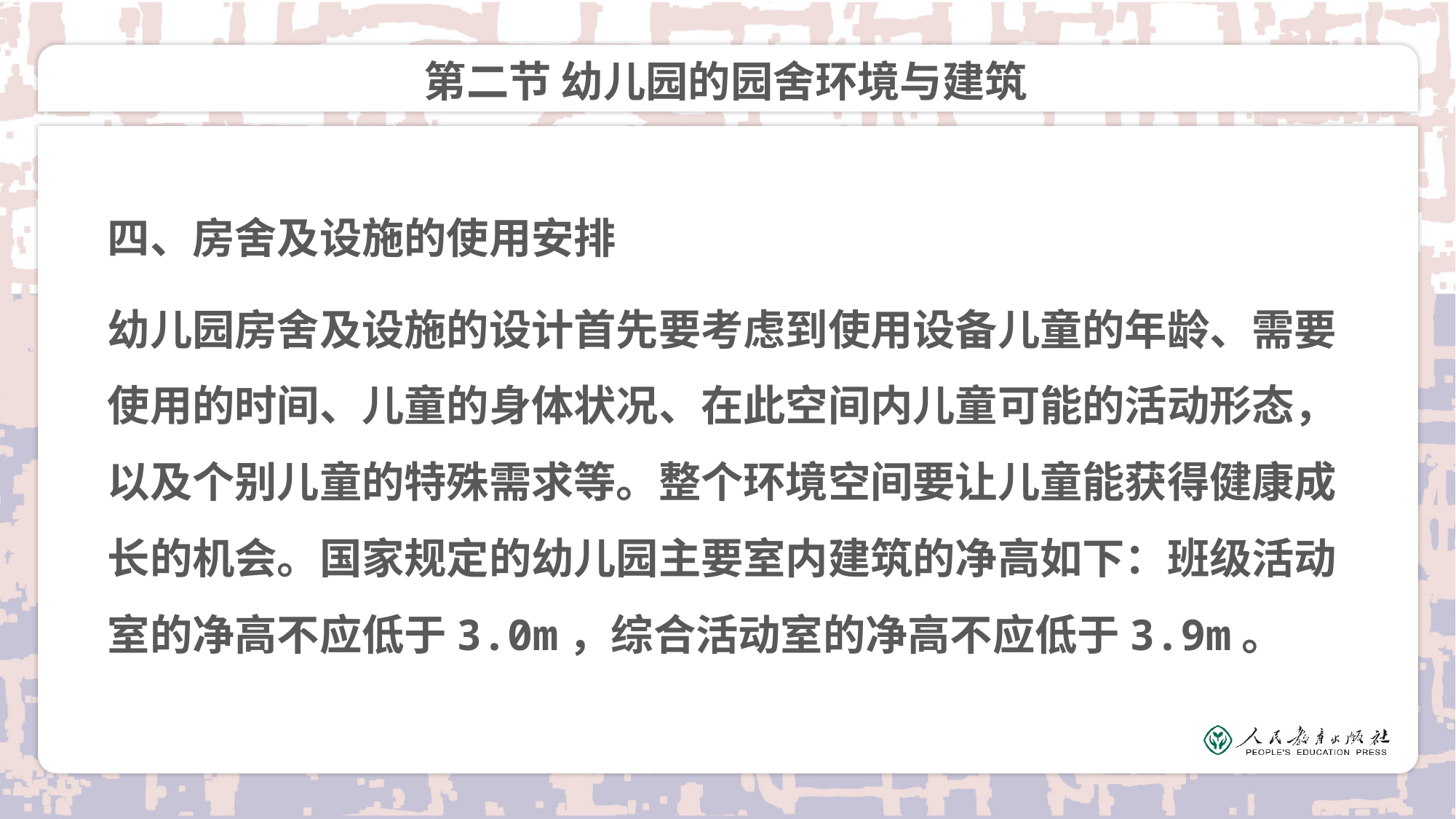

# 第二节 幼儿园的园舍环境与建筑
四、房舍及设施的使用安排
幼儿园房舍及设施的设计首先要考虑到使用设备儿童的年龄、需要使用的时间、儿童的身体状况、在此空间内儿童可能的活动形态，以及个别儿童的特殊需求等。整个环境空间要让儿童能获得健康成长的机会。国家规定的幼儿园主要室内建筑的净高如下：班级活动室的净高不应低于3.0m，综合活动室的净高不应低于3.9m。